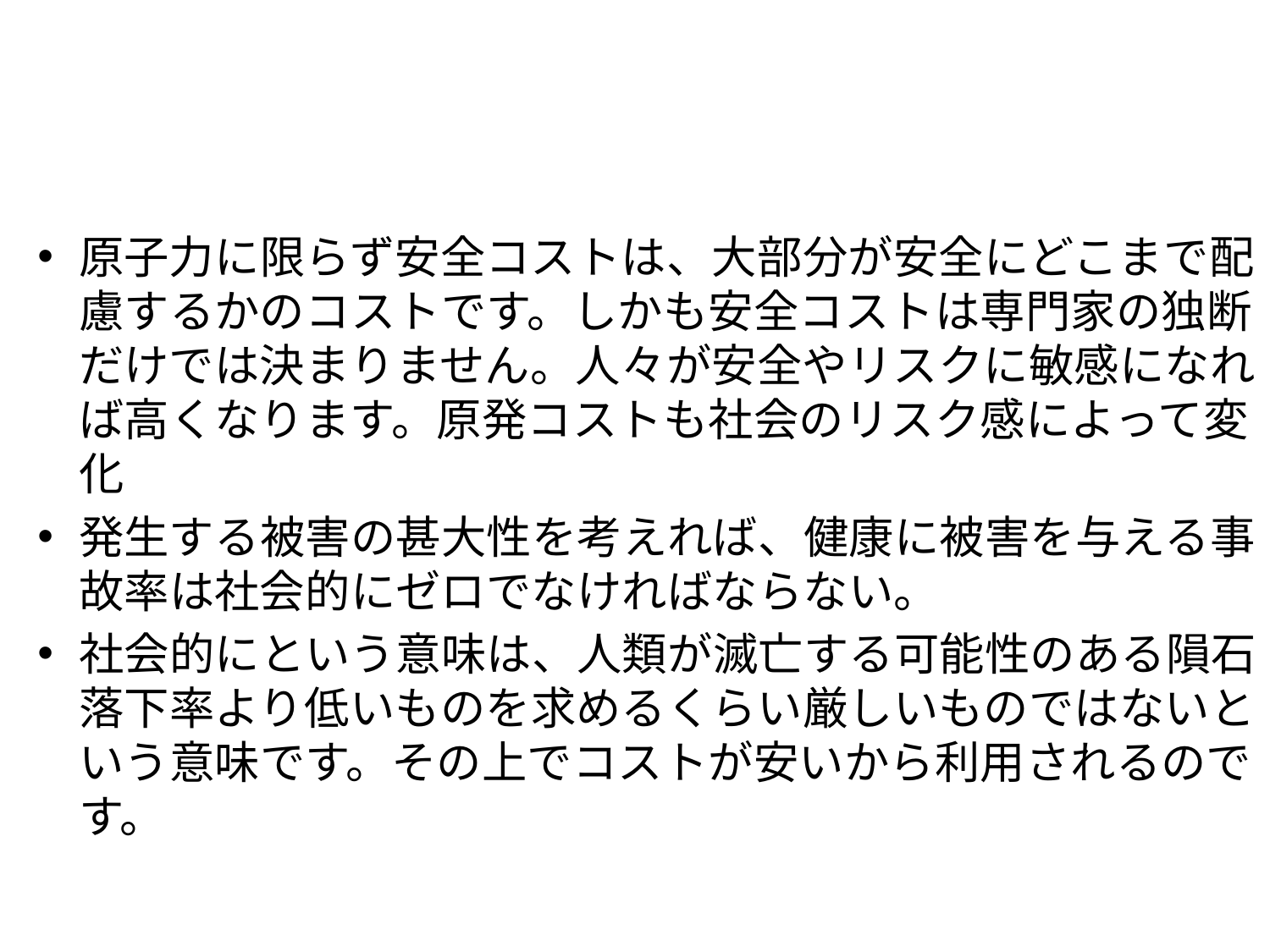

#
原子力に限らず安全コストは、大部分が安全にどこまで配慮するかのコストです。しかも安全コストは専門家の独断だけでは決まりません。人々が安全やリスクに敏感になれば高くなります。原発コストも社会のリスク感によって変化
発生する被害の甚大性を考えれば、健康に被害を与える事故率は社会的にゼロでなければならない。
社会的にという意味は、人類が滅亡する可能性のある隕石落下率より低いものを求めるくらい厳しいものではないという意味です。その上でコストが安いから利用されるのです。